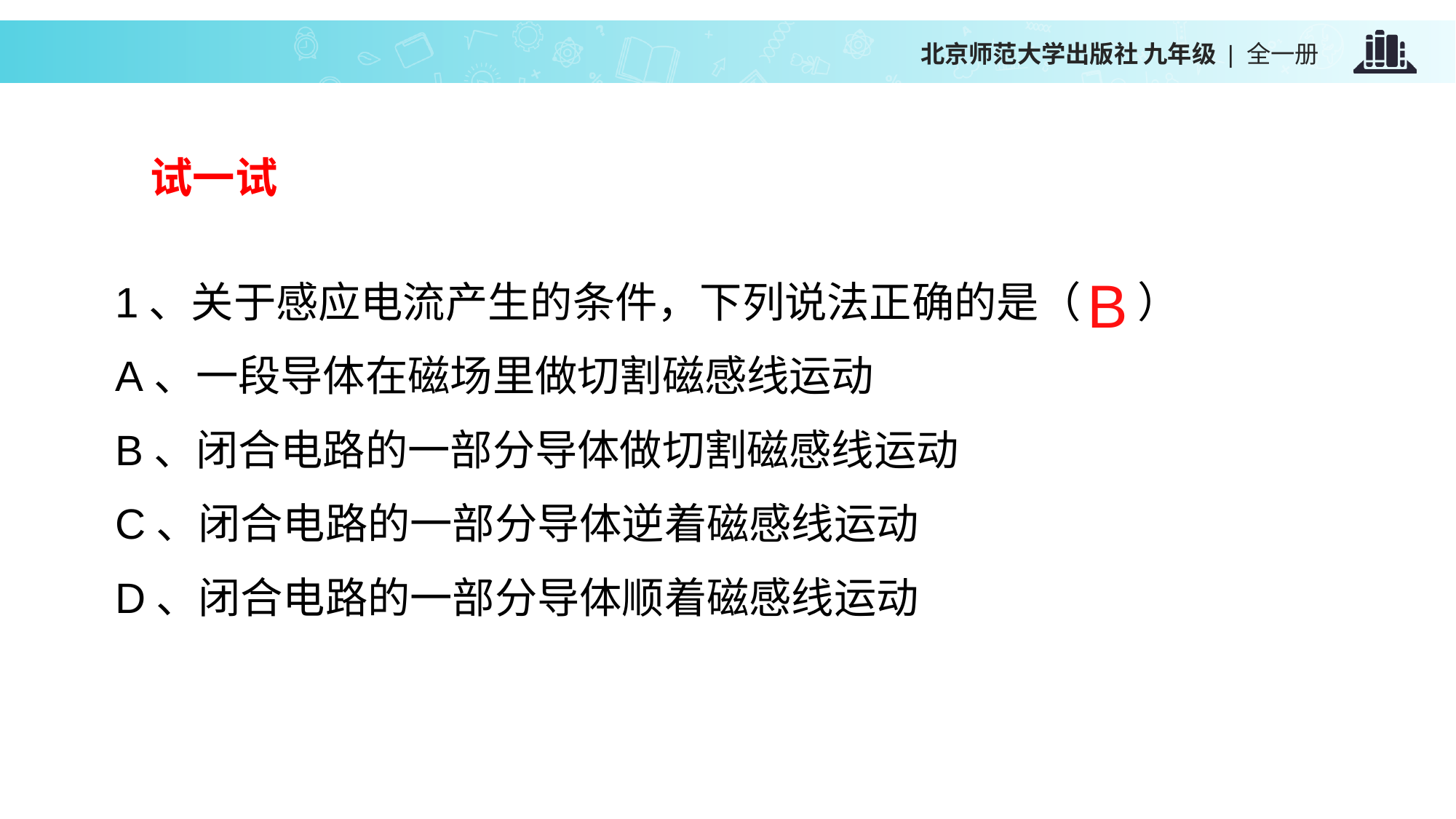

试一试
1、关于感应电流产生的条件，下列说法正确的是（      ）
A、一段导体在磁场里做切割磁感线运动
B、闭合电路的一部分导体做切割磁感线运动
C、闭合电路的一部分导体逆着磁感线运动
D、闭合电路的一部分导体顺着磁感线运动

B